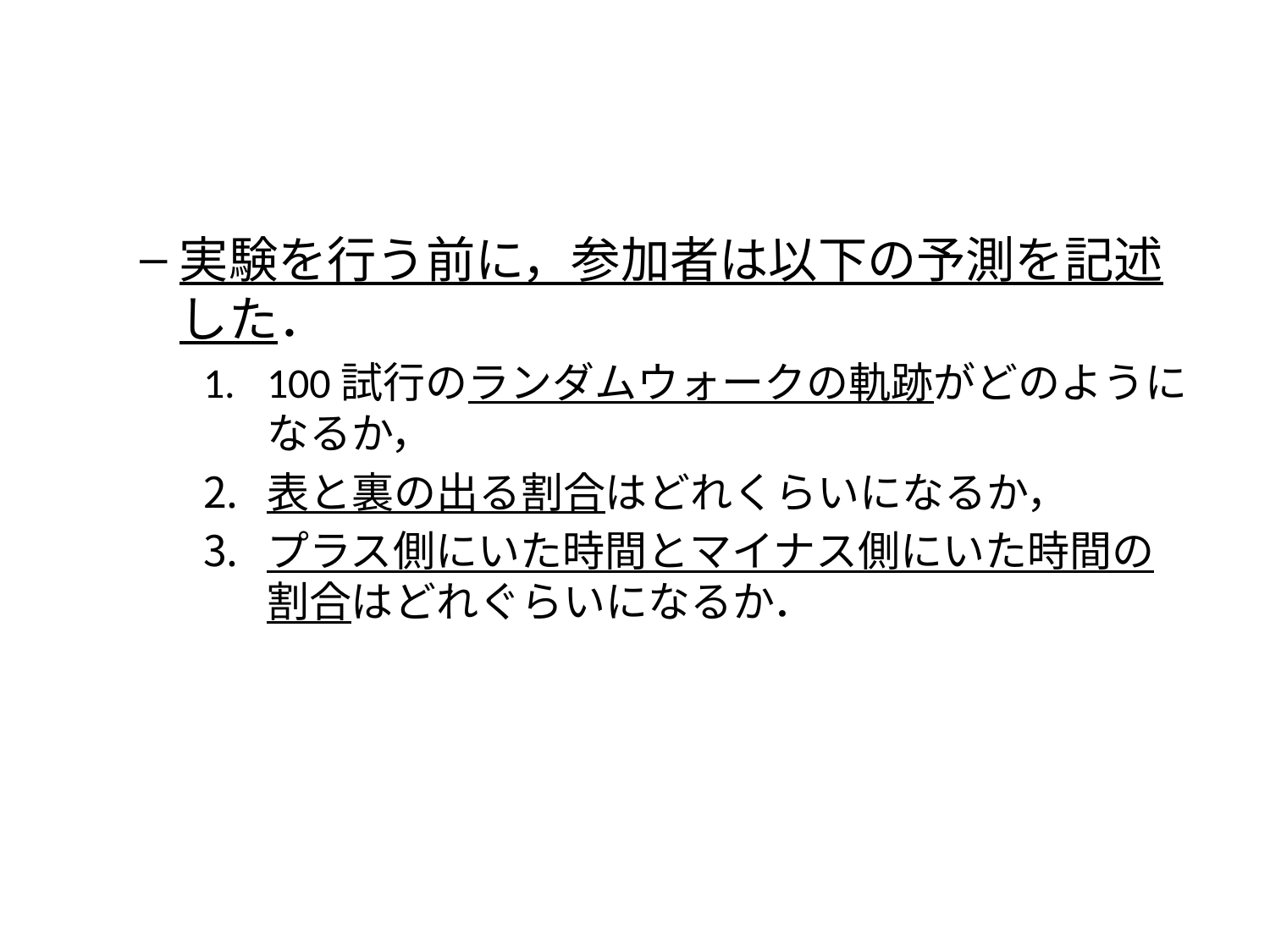

#
実験を行う前に，参加者は以下の予測を記述した．
100試行のランダムウォークの軌跡がどのようになるか，
表と裏の出る割合はどれくらいになるか，
プラス側にいた時間とマイナス側にいた時間の割合はどれぐらいになるか．